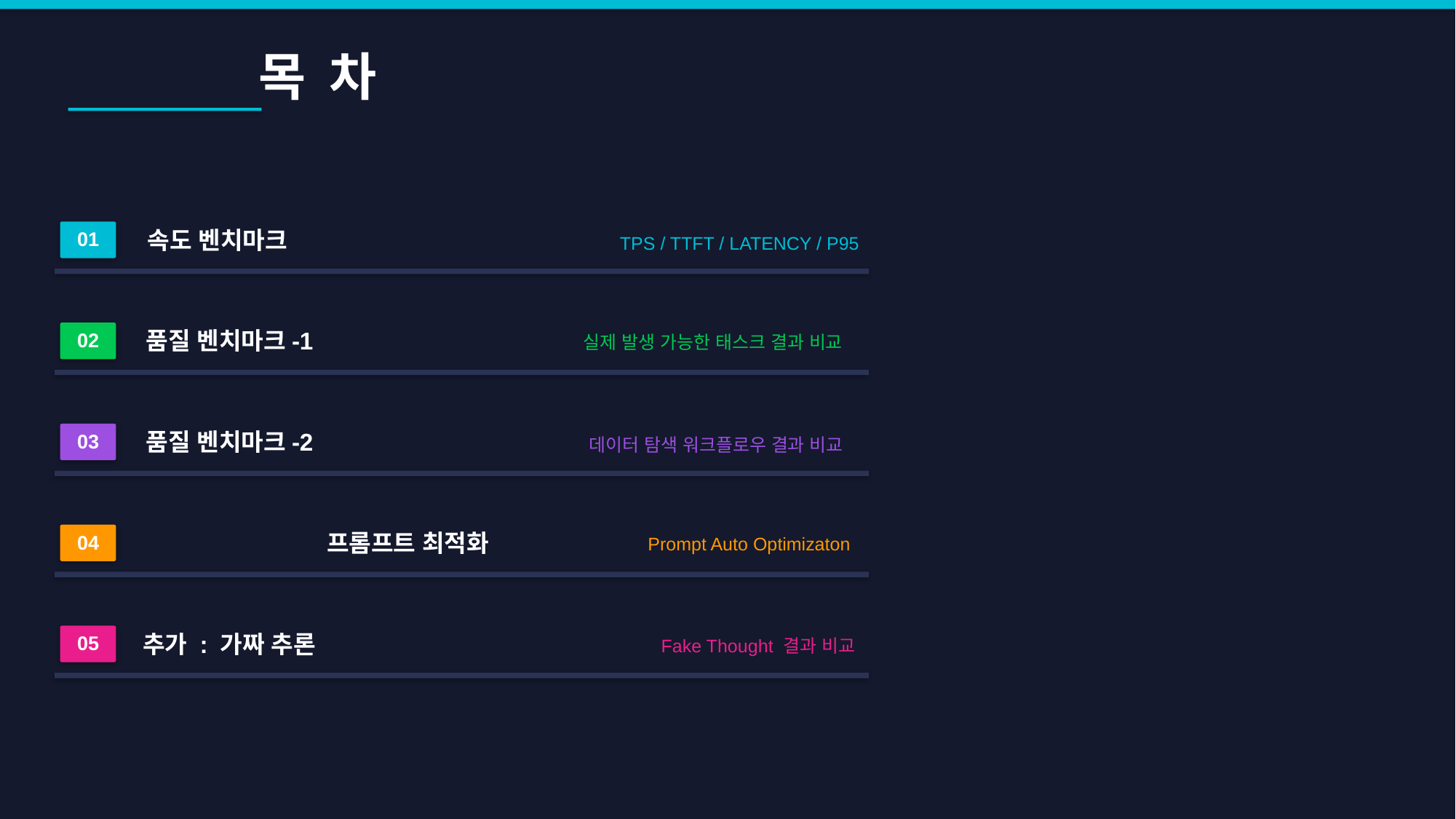

목  차

속도 벤치마크

01
TPS / TTFT / LATENCY / P95

품질 벤치마크-1

02
실제 발생 가능한 태스크 결과 비교

품질 벤치마크-2

03
데이터 탐색 워크플로우 결과 비교

프롬프트 최적화

04
Prompt Auto Optimizaton

추가 : 가짜 추론

05
Fake Thought 결과 비교